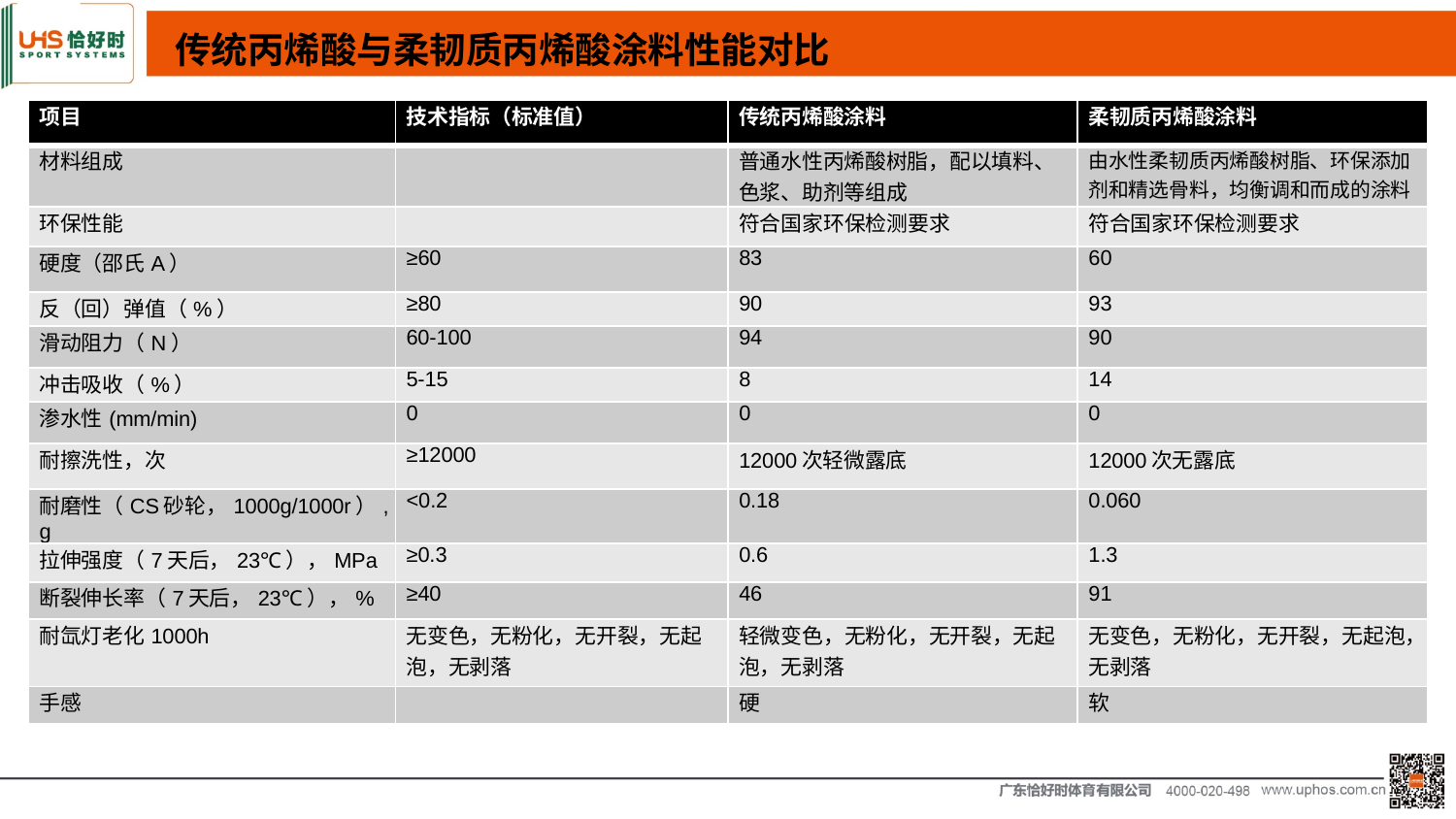

传统丙烯酸与柔韧质丙烯酸涂料性能对比
#
| 项目 | 技术指标（标准值） | 传统丙烯酸涂料 | 柔韧质丙烯酸涂料 |
| --- | --- | --- | --- |
| 材料组成 |  | 普通水性丙烯酸树脂，配以填料、色浆、助剂等组成 | 由水性柔韧质丙烯酸树脂、环保添加剂和精选骨料，均衡调和而成的涂料 |
| 环保性能 |  | 符合国家环保检测要求 | 符合国家环保检测要求 |
| 硬度（邵氏A） | ≥60 | 83 | 60 |
| 反（回）弹值（%） | ≥80 | 90 | 93 |
| 滑动阻力（N） | 60-100 | 94 | 90 |
| 冲击吸收（%） | 5-15 | 8 | 14 |
| 渗水性(mm/min) | 0 | 0 | 0 |
| 耐擦洗性，次 | ≥12000 | 12000次轻微露底 | 12000次无露底 |
| 耐磨性（CS砂轮，1000g/1000r）,g | <0.2 | 0.18 | 0.060 |
| 拉伸强度（7天后，23℃），MPa | ≥0.3 | 0.6 | 1.3 |
| 断裂伸长率（7天后，23℃），% | ≥40 | 46 | 91 |
| 耐氙灯老化1000h | 无变色，无粉化，无开裂，无起泡，无剥落 | 轻微变色，无粉化，无开裂，无起泡，无剥落 | 无变色，无粉化，无开裂，无起泡，无剥落 |
| 手感 |  | 硬 | 软 |